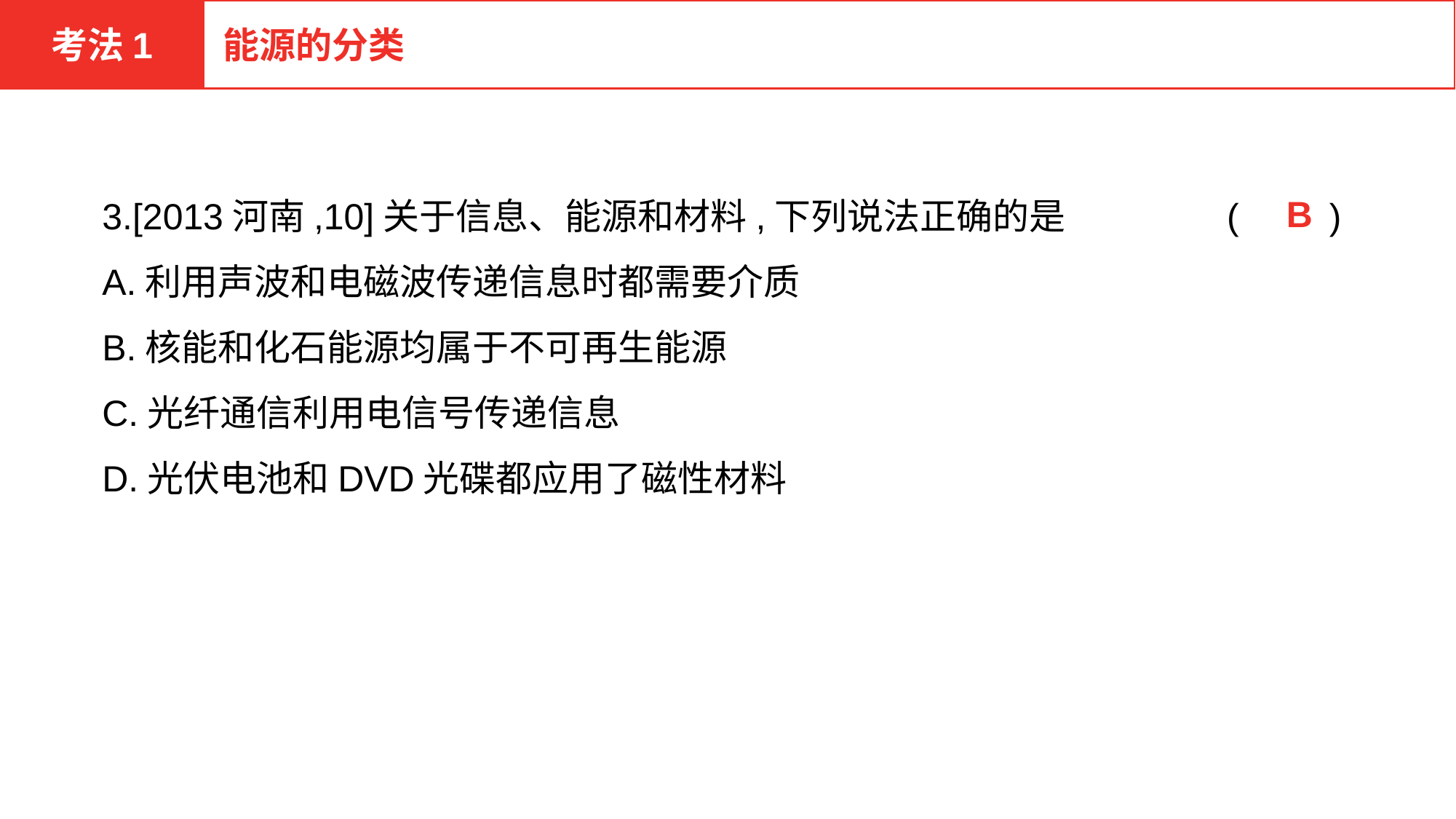

考法1
能源的分类
3.[2013河南,10]关于信息、能源和材料,下列说法正确的是       	   (　　)
A.利用声波和电磁波传递信息时都需要介质
B.核能和化石能源均属于不可再生能源
C.光纤通信利用电信号传递信息
D.光伏电池和DVD光碟都应用了磁性材料
B